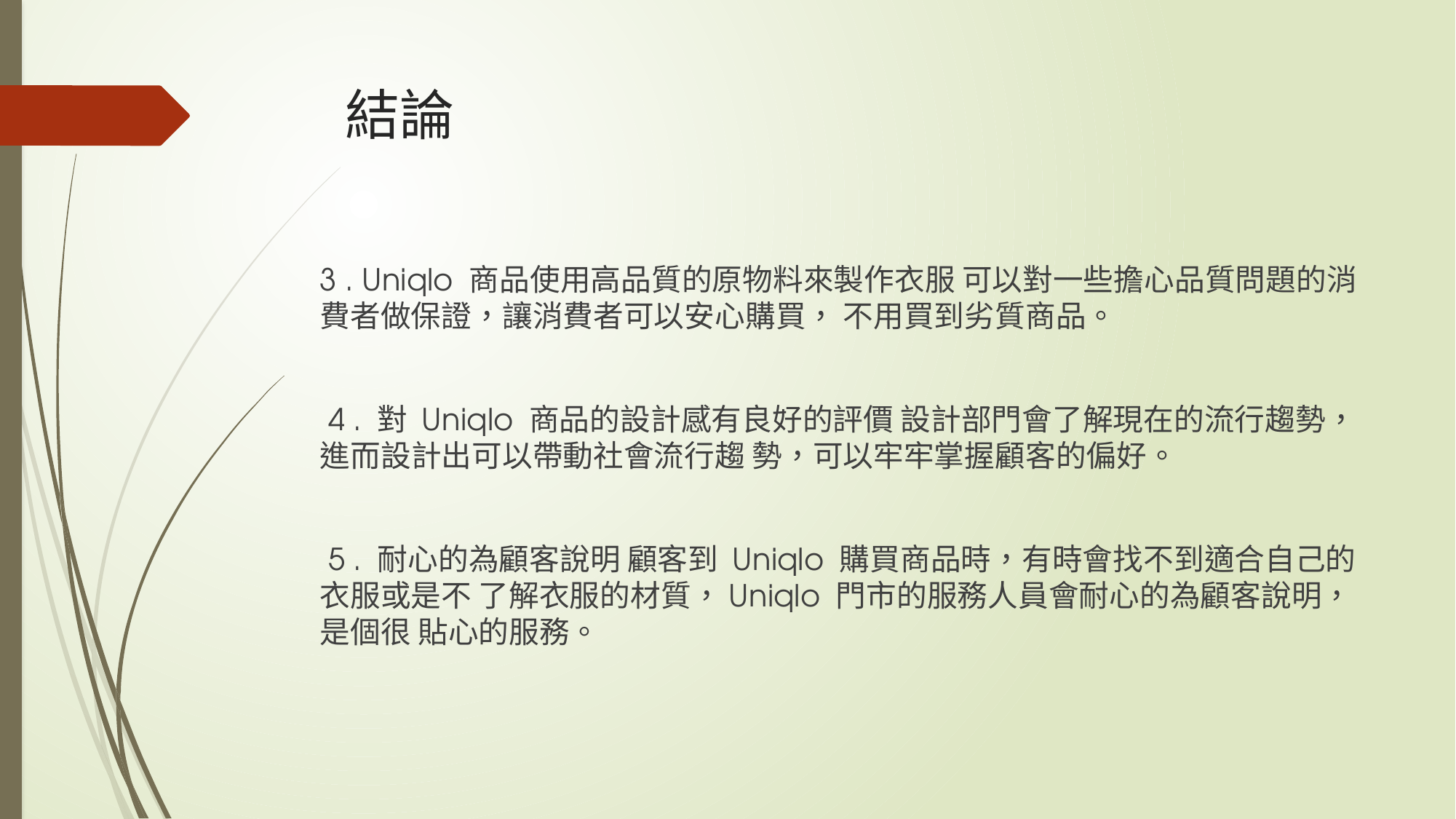

# 結論
3 . Uniqlo 商品使用高品質的原物料來製作衣服 可以對一些擔心品質問題的消費者做保證，讓消費者可以安心購買， 不用買到劣質商品。

 4 . 對 Uniqlo 商品的設計感有良好的評價 設計部門會了解現在的流行趨勢，進而設計出可以帶動社會流行趨 勢，可以牢牢掌握顧客的偏好。

 5 . 耐心的為顧客說明 顧客到 Uniqlo 購買商品時，有時會找不到適合自己的衣服或是不 了解衣服的材質，Uniqlo 門市的服務人員會耐心的為顧客說明，是個很 貼心的服務。